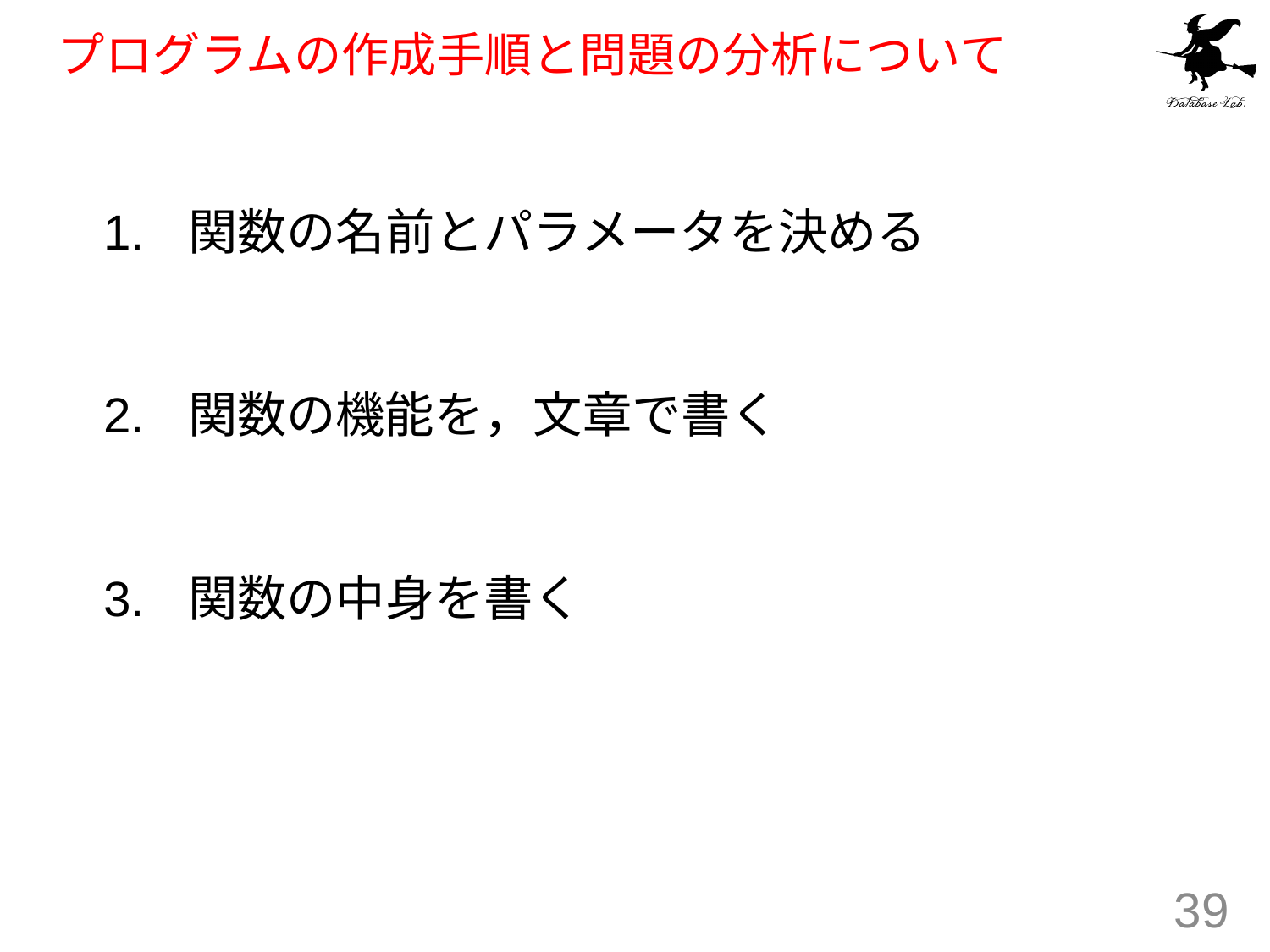

# プログラムの作成手順と問題の分析について
関数の名前とパラメータを決める

関数の機能を，文章で書く

関数の中身を書く

39